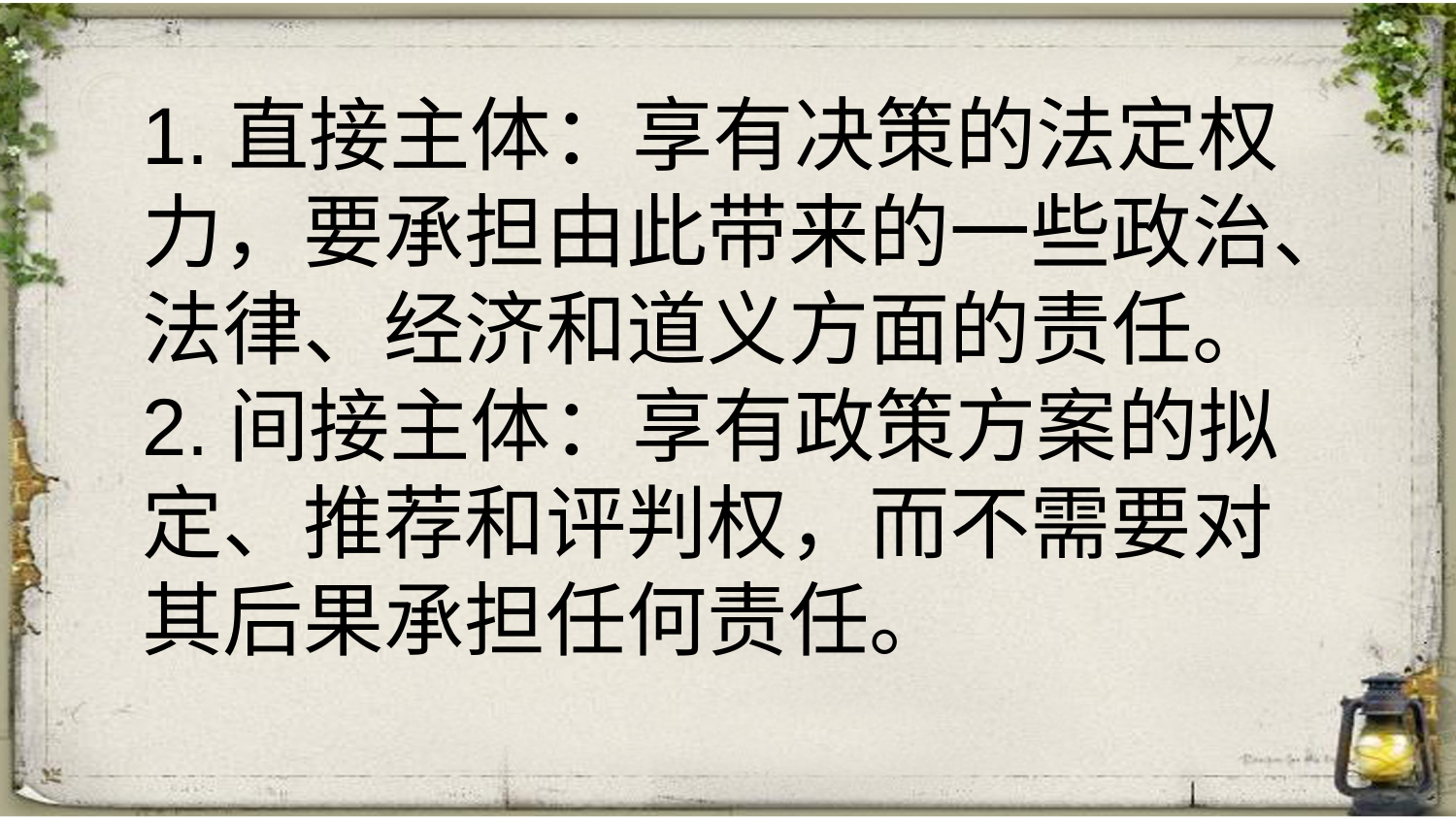

1.直接主体：享有决策的法定权力，要承担由此带来的一些政治、法律、经济和道义方面的责任。
2.间接主体：享有政策方案的拟定、推荐和评判权，而不需要对其后果承担任何责任。